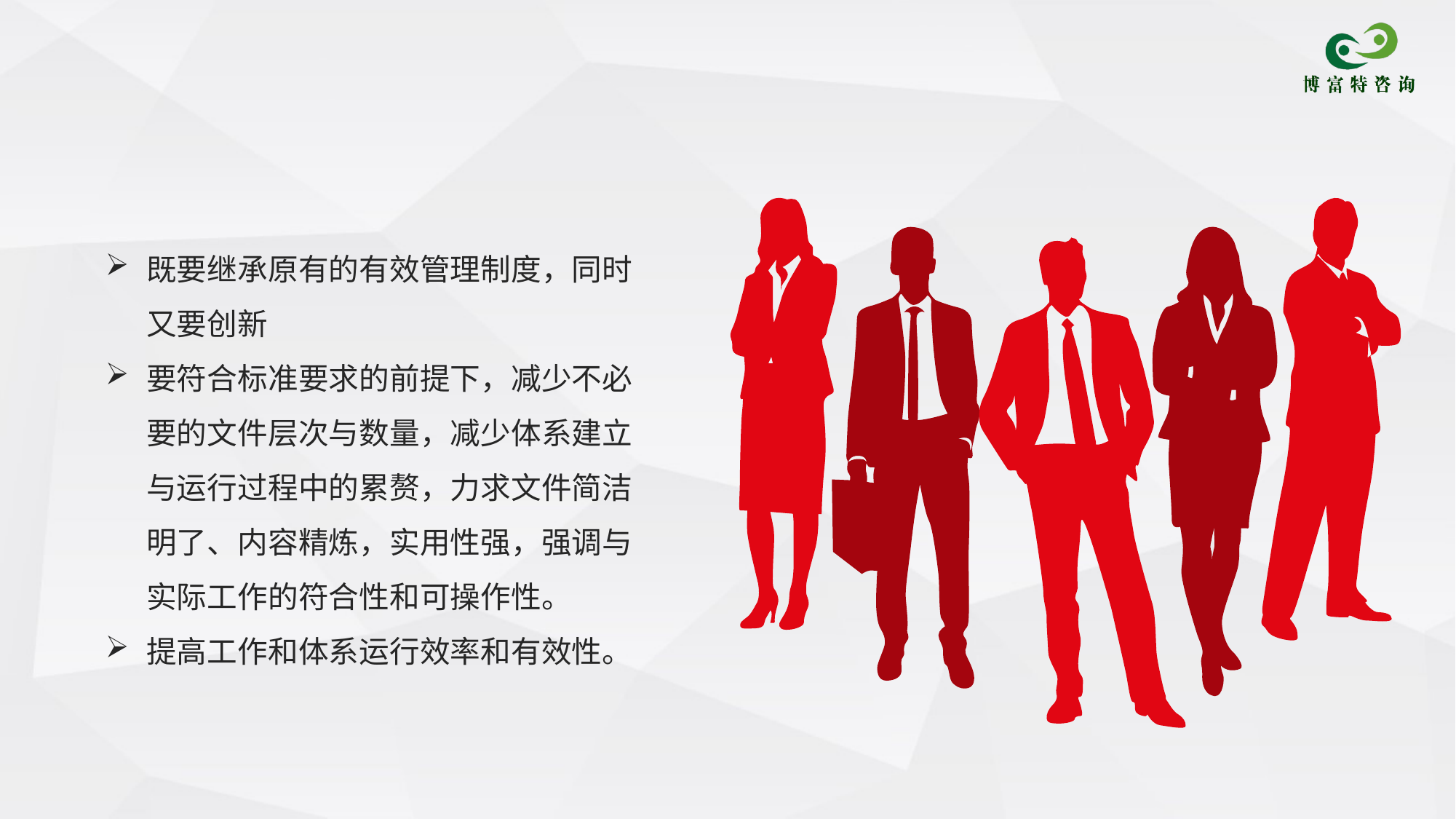

既要继承原有的有效管理制度，同时又要创新
要符合标准要求的前提下，减少不必要的文件层次与数量，减少体系建立与运行过程中的累赘，力求文件简洁明了、内容精炼，实用性强，强调与实际工作的符合性和可操作性。
提高工作和体系运行效率和有效性。